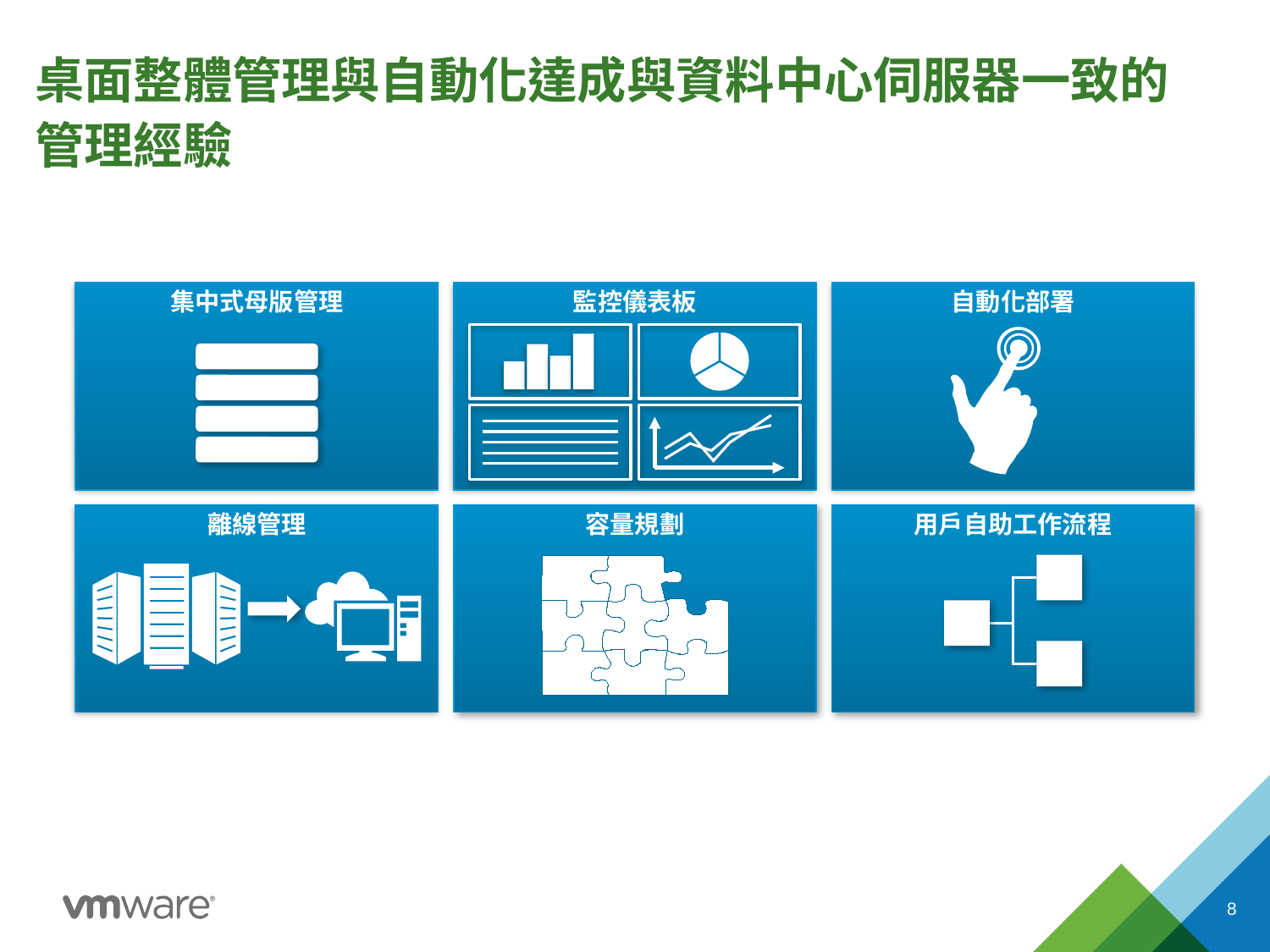

# 桌面整體管理與自動化達成與資料中心伺服器一致的管理經驗
集中式母版管理

監控儀表板

自動化部署

離線管理

容量規劃

用戶自助工作流程

8